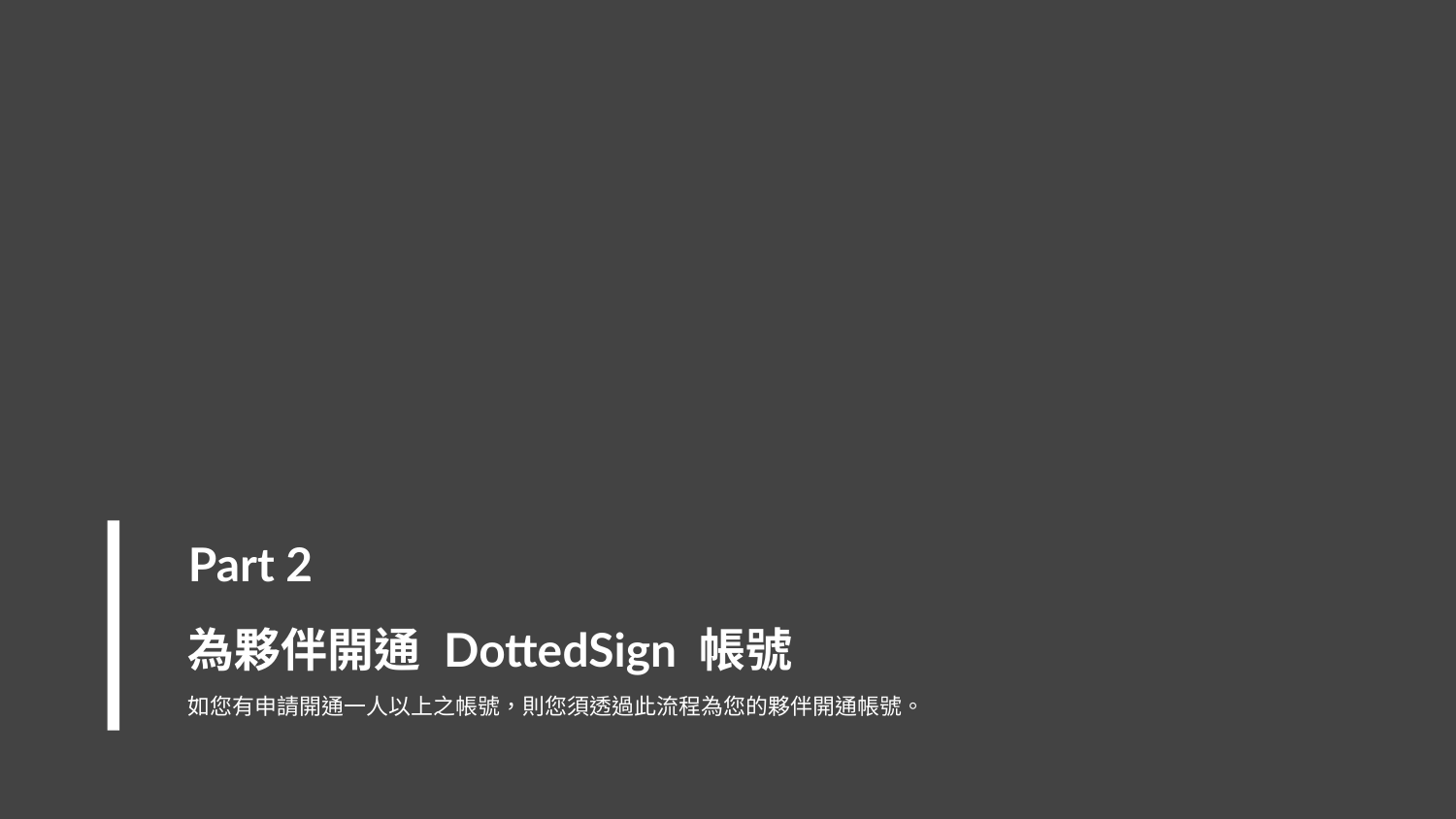

Part 2
為夥伴開通 DottedSign 帳號
如您有申請開通一人以上之帳號，則您須透過此流程為您的夥伴開通帳號。